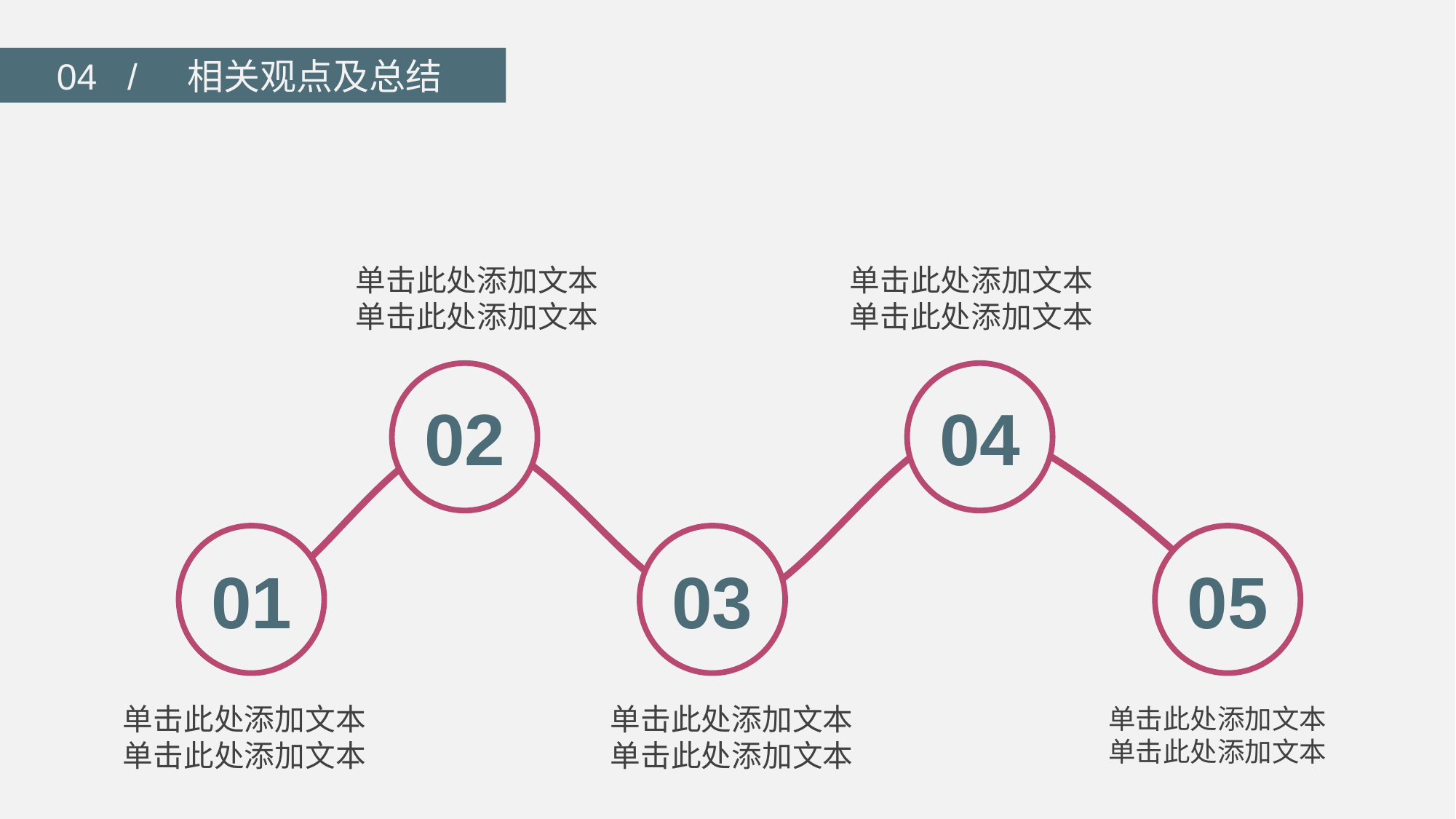

04   /    相关观点及总结
04   /    相关观点及总结
单击此处添加文本
单击此处添加文本
单击此处添加文本
单击此处添加文本
02
04

01
03
05
单击此处添加文本
单击此处添加文本
单击此处添加文本
单击此处添加文本
单击此处添加文本
单击此处添加文本